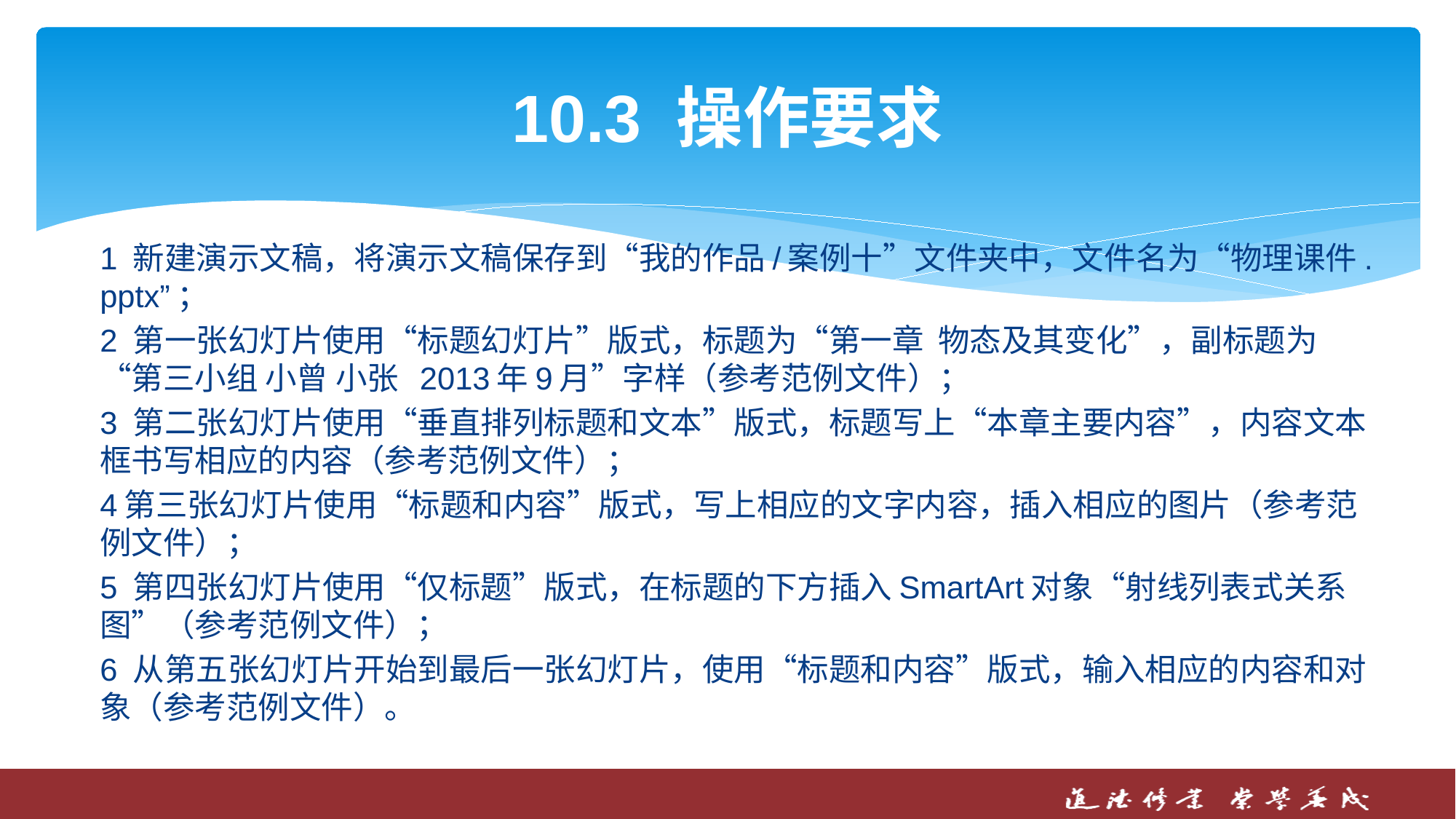

# 10.3 操作要求
1 新建演示文稿，将演示文稿保存到“我的作品/案例十”文件夹中，文件名为“物理课件.pptx”；
2 第一张幻灯片使用“标题幻灯片”版式，标题为“第一章  物态及其变化”，副标题为“第三小组 小曾 小张  2013年9月”字样（参考范例文件）；
3 第二张幻灯片使用“垂直排列标题和文本”版式，标题写上“本章主要内容”，内容文本框书写相应的内容（参考范例文件）；
4第三张幻灯片使用“标题和内容”版式，写上相应的文字内容，插入相应的图片（参考范例文件）；
5 第四张幻灯片使用“仅标题”版式，在标题的下方插入SmartArt对象“射线列表式关系图”（参考范例文件）；
6 从第五张幻灯片开始到最后一张幻灯片，使用“标题和内容”版式，输入相应的内容和对象（参考范例文件）。